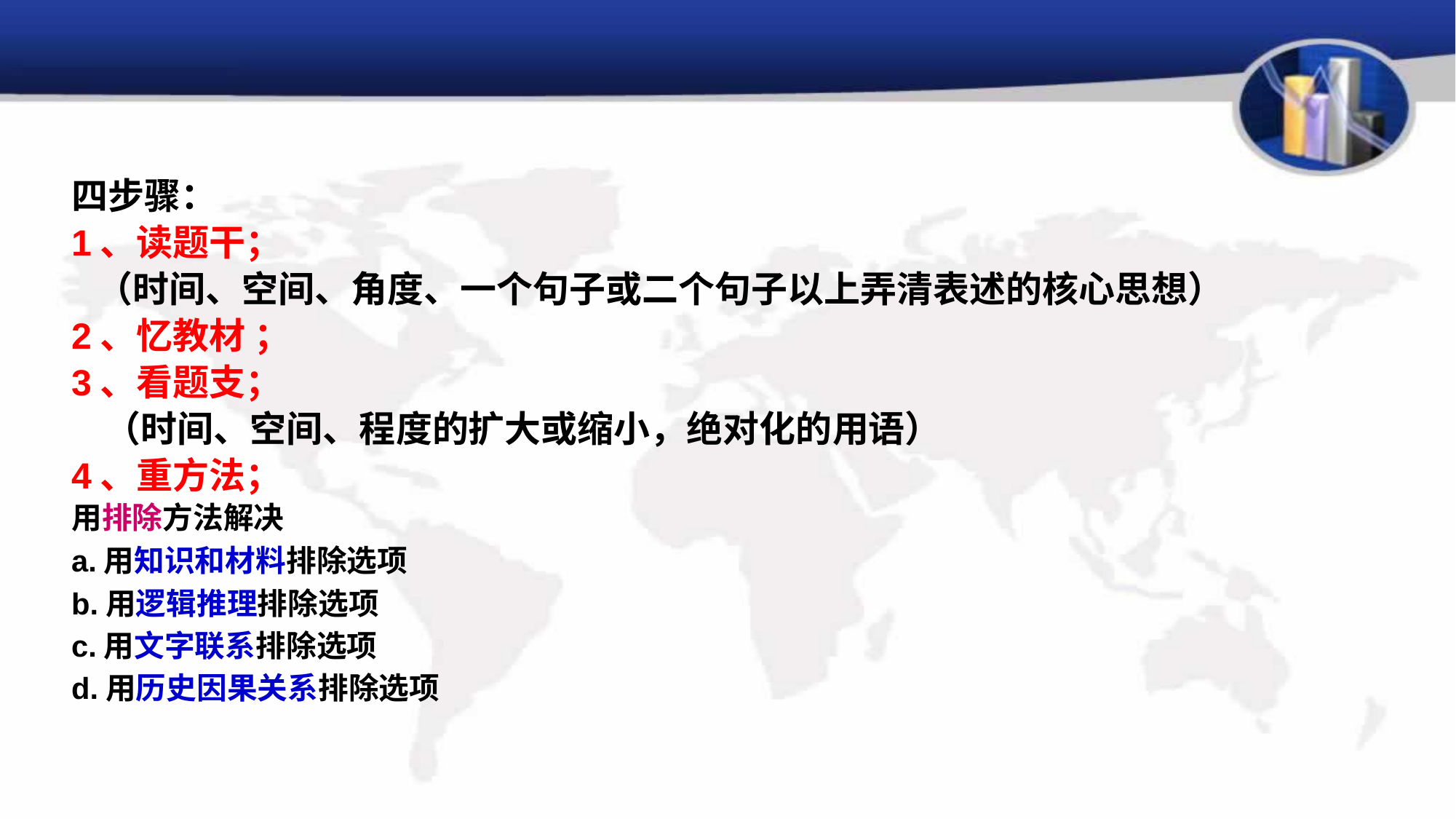

四步骤：
1、读题干；
  （时间、空间、角度、一个句子或二个句子以上弄清表述的核心思想）
2、忆教材 ；
3、看题支；
   （时间、空间、程度的扩大或缩小，绝对化的用语）
4、重方法；
用排除方法解决
a.用知识和材料排除选项
b.用逻辑推理排除选项
c.用文字联系排除选项
d.用历史因果关系排除选项